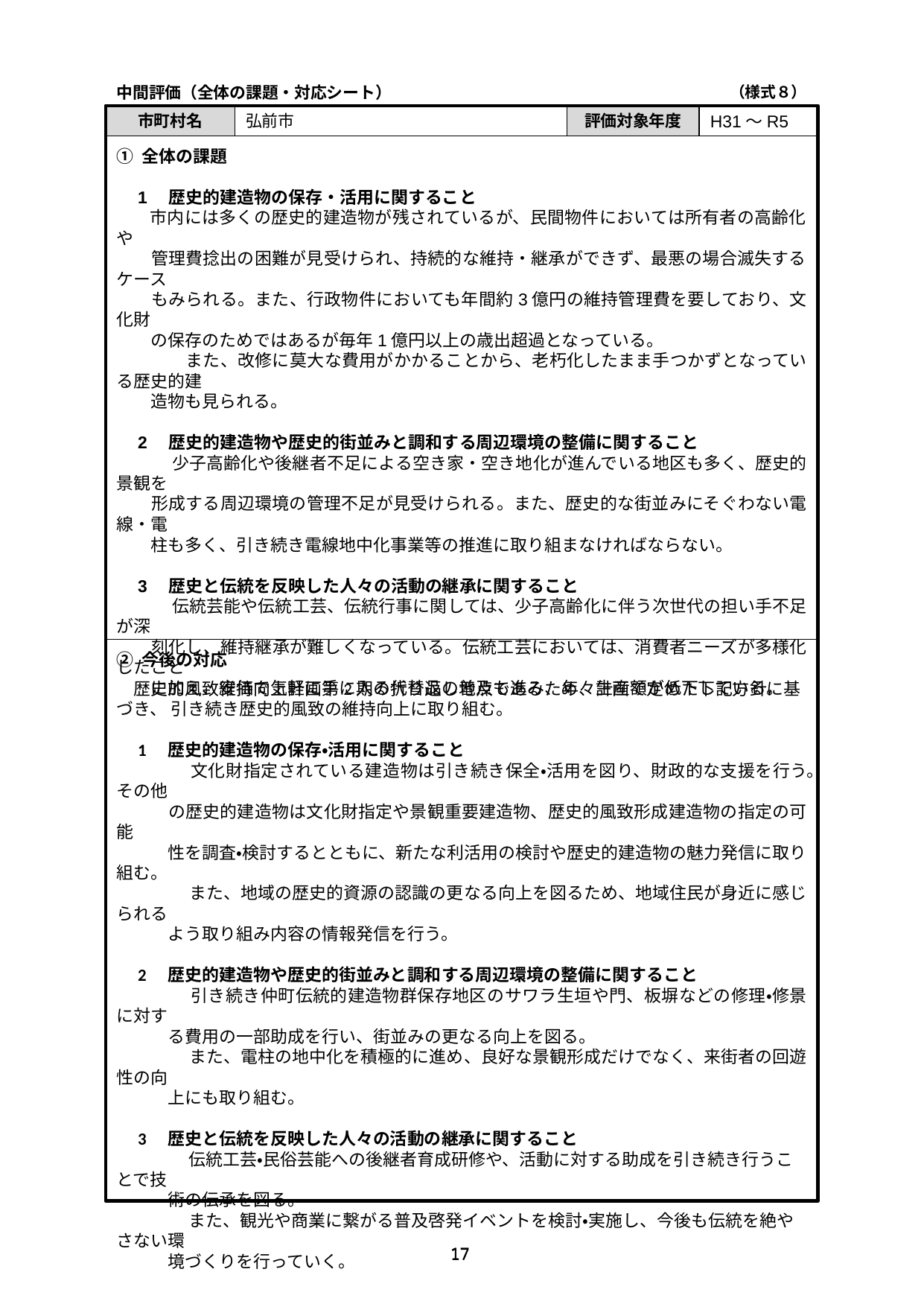

中間評価（全体の課題・対応シート）
（様式８）
市町村名
弘前市
評価対象年度
H31～R5

① 全体の課題

　1　歴史的建造物の保存・活用に関すること
       市内には多くの歴史的建造物が残されているが、民間物件においては所有者の高齢化や
　　管理費捻出の困難が見受けられ、持続的な維持・継承ができず、最悪の場合滅失するケース
　　もみられる。また、行政物件においても年間約3億円の維持管理費を要しており、文化財
　　の保存のためではあるが毎年1億円以上の歳出超過となっている。
　　　　また、改修に莫大な費用がかかることから、老朽化したまま手つかずとなっている歴史的建
　　造物も見られる。

　2　歴史的建造物や歴史的街並みと調和する周辺環境の整備に関すること
　　　 少子高齢化や後継者不足による空き家・空き地化が進んでいる地区も多く、歴史的景観を
　　形成する周辺環境の管理不足が見受けられる。また、歴史的な街並みにそぐわない電線・電
　　柱も多く、引き続き電線地中化事業等の推進に取り組まなければならない。

　3　歴史と伝統を反映した人々の活動の継承に関すること
　　　 伝統芸能や伝統工芸、伝統行事に関しては、少子高齢化に伴う次世代の担い手不足が深
　　刻化し、維持継承が難しくなっている。伝統工芸においては、消費者ニーズが多様化したこと
　　に加え、安価で気軽に手に入る代替品の普及も進み、年々生産額が低下している。

② 今後の対応

　歴史的風致維持向上計画第2期の折り返し地点であるため、計画で定めた下記方針に基づき、 引き続き歴史的風致の維持向上に取り組む。

　1　歴史的建造物の保存・活用に関すること
　　　　 文化財指定されている建造物は引き続き保全・活用を図り、財政的な支援を行う。その他
　　　の歴史的建造物は文化財指定や景観重要建造物、歴史的風致形成建造物の指定の可能
　　　性を調査・検討するとともに、新たな利活用の検討や歴史的建造物の魅力発信に取り組む。
　　　　 また、地域の歴史的資源の認識の更なる向上を図るため、地域住民が身近に感じられる
　　　よう取り組み内容の情報発信を行う。

　2　歴史的建造物や歴史的街並みと調和する周辺環境の整備に関すること
　　　　 引き続き仲町伝統的建造物群保存地区のサワラ生垣や門、板塀などの修理・修景に対す
　　　る費用の一部助成を行い、街並みの更なる向上を図る。
　　　　 また、電柱の地中化を積極的に進め、良好な景観形成だけでなく、来街者の回遊性の向
　　　上にも取り組む。

　3　歴史と伝統を反映した人々の活動の継承に関すること
　　　　 伝統工芸・民俗芸能への後継者育成研修や、活動に対する助成を引き続き行うことで技
　　　術の伝承を図る。
　　　　 また、観光や商業に繋がる普及啓発イベントを検討・実施し、今後も伝統を絶やさない環
　　　境づくりを行っていく。

17
17